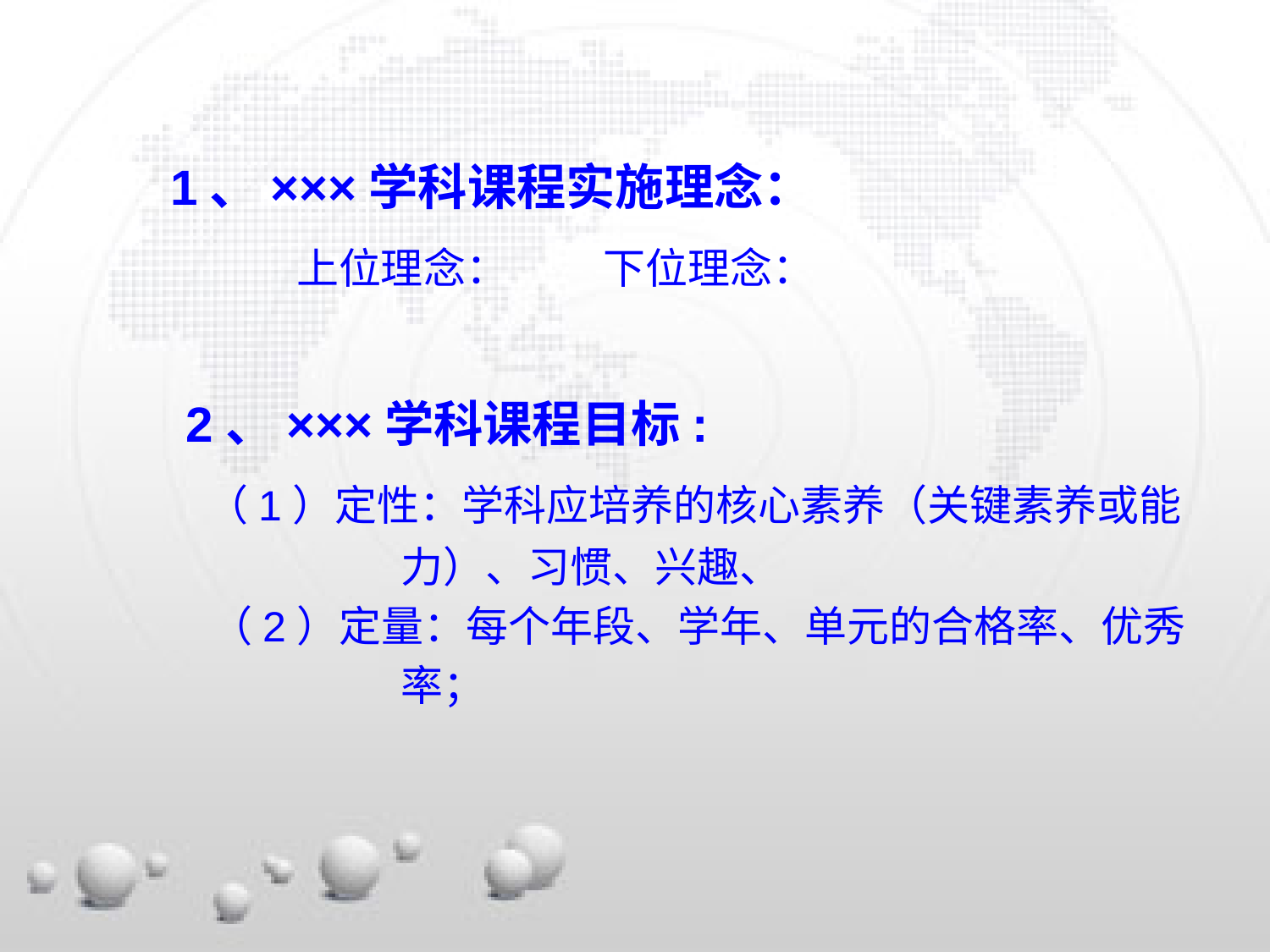

1、×××学科课程实施理念：
                上位理念：          下位理念：

       2、×××学科课程目标:
         （1）定性：学科应培养的核心素养（关键素养或能
                                 力）、习惯、兴趣、
             （2）定量：每个年段、学年、单元的合格率、优秀
                                 率；